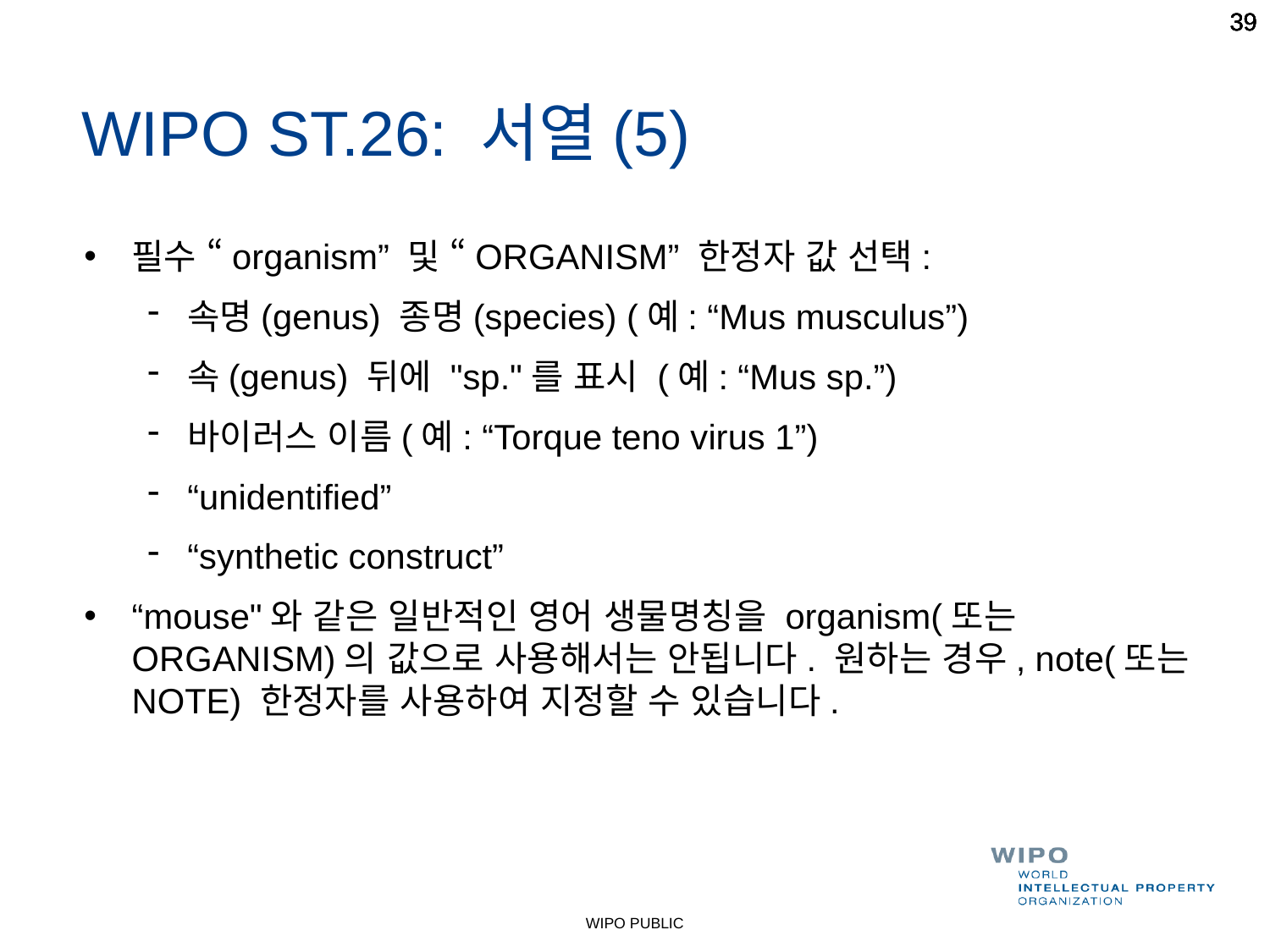

39
39
39
39
39
WIPO ST.26: 서열(5)
필수 “organism” 및 “ORGANISM” 한정자 값 선택:
속명(genus) 종명(species) (예: “Mus musculus”)
속(genus) 뒤에 "sp."를 표시 (예: “Mus sp.”)
바이러스 이름(예: “Torque teno virus 1”)
“unidentified”
“synthetic construct”
“mouse"와 같은 일반적인 영어 생물명칭을 organism(또는 ORGANISM)의 값으로 사용해서는 안됩니다. 원하는 경우, note(또는 NOTE) 한정자를 사용하여 지정할 수 있습니다.